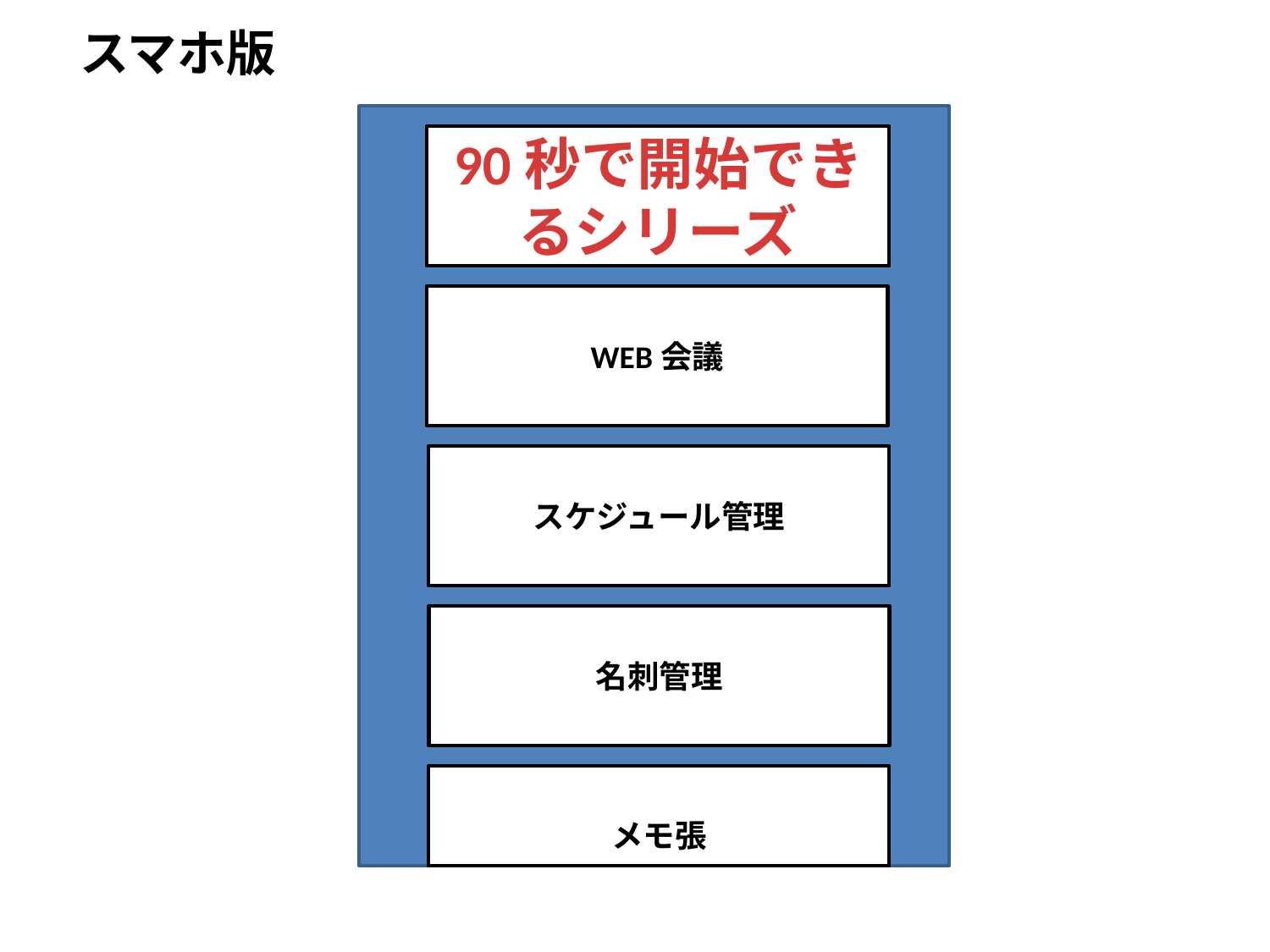

スマホ版

90秒で開始できるシリーズ
WEB会議
スケジュール管理

名刺管理

メモ張